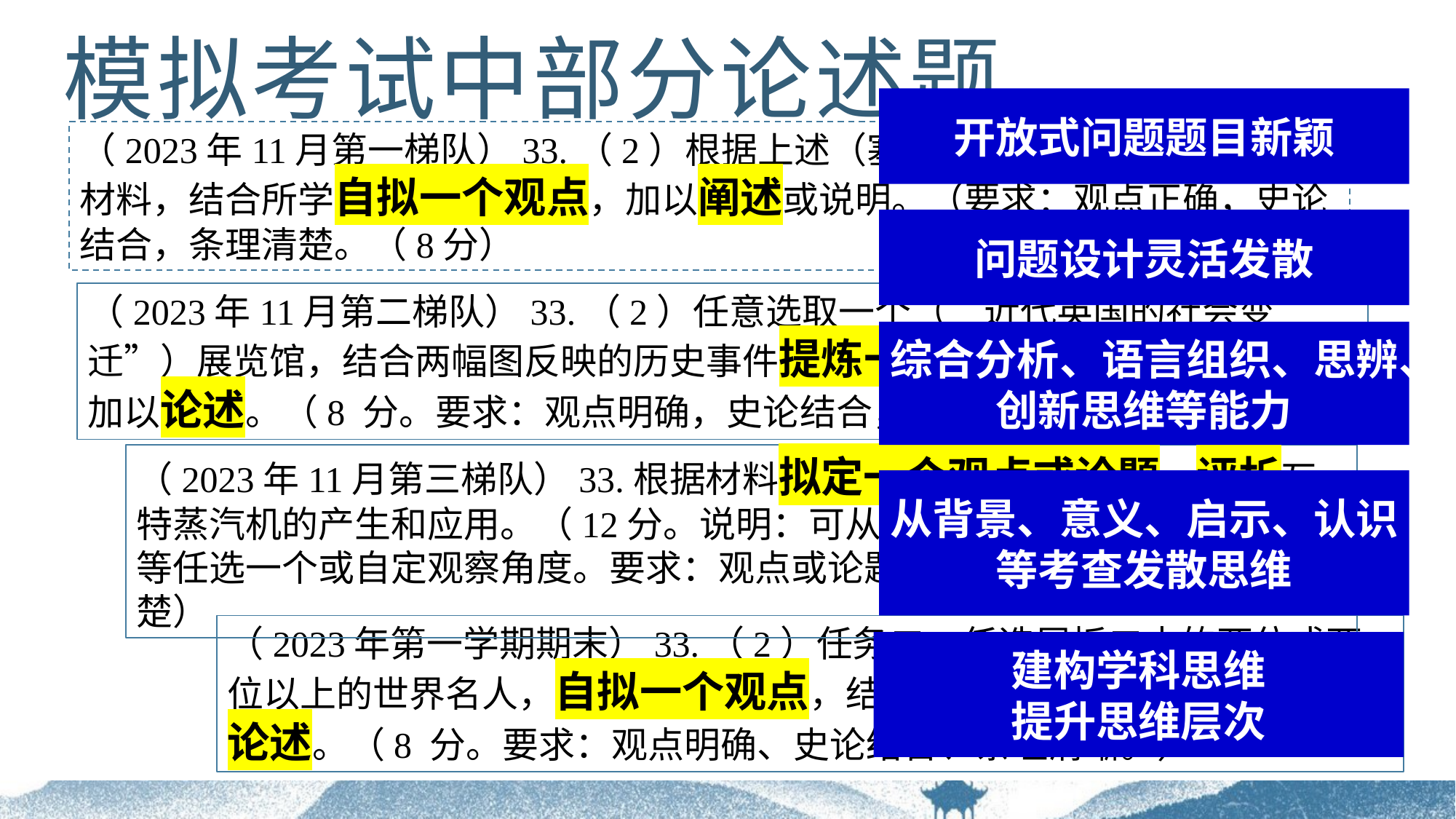

模拟考试中部分论述题
开放式问题题目新颖
（2023年11月第一梯队）33.（2）根据上述（塞缪尔·斯莱特的生平事迹）材料，结合所学自拟一个观点，加以阐述或说明。（要求：观点正确，史论结合，条理清楚。（8分）
问题设计灵活发散
（2023年11月第二梯队）33.（2）任意选取一个（“近代英国的社会变迁”）展览馆，结合两幅图反映的历史事件提炼一个观点，并结合所学知识加以论述。（8 分。要求：观点明确，史论结合，条理清楚。）
综合分析、语言组织、思辨、创新思维等能力
（2023年11月第三梯队）33.根据材料拟定一个观点或论题，评析瓦特蒸汽机的产生和应用。（12分。说明：可从大学、市场环境、政府政策等任选一个或自定观察角度。要求：观点或论题明确，史论结合，条理清楚）
从背景、意义、启示、认识等考查发散思维
（2023年第一学期期末）33.（2）任务二：任选展板二中的两位或两位以上的世界名人，自拟一个观点，结合所学知识并用具体史实进行论述。（8 分。要求：观点明确、史论结合、条理清晰。）
建构学科思维
提升思维层次